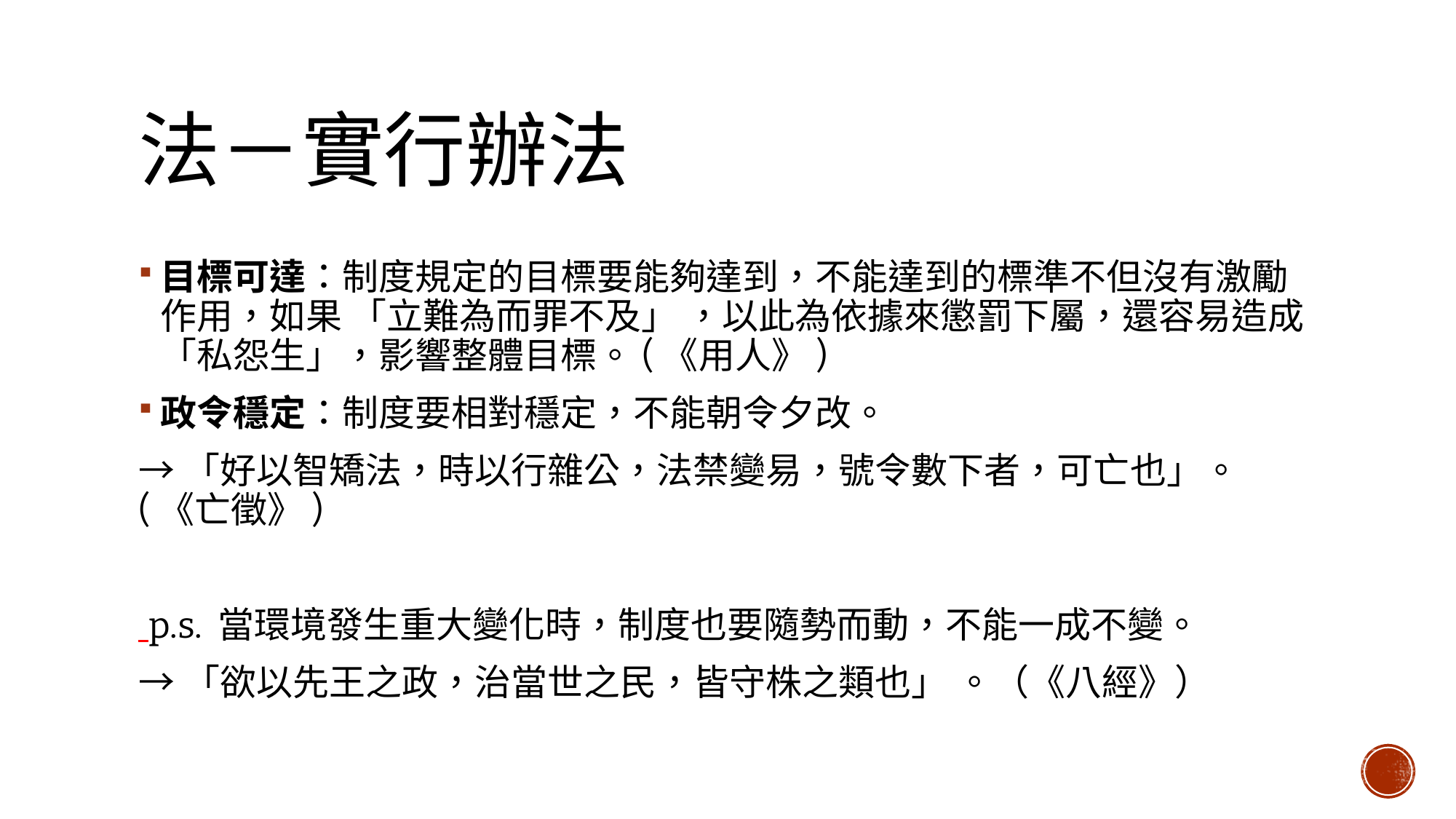

# 法－實行辦法
目標可達：制度規定的目標要能夠達到，不能達到的標準不但沒有激勵作用，如果 「立難為而罪不及」 ，以此為依據來懲罰下屬，還容易造成「私怨生」，影響整體目標。(《用人》)
政令穩定：制度要相對穩定，不能朝令夕改。
→「好以智矯法，時以行雜公，法禁變易，號令數下者，可亡也」。(《亡徵》)

 p.s. 當環境發生重大變化時，制度也要隨勢而動，不能一成不變。
→「欲以先王之政，治當世之民，皆守株之類也」 。（《八經》）